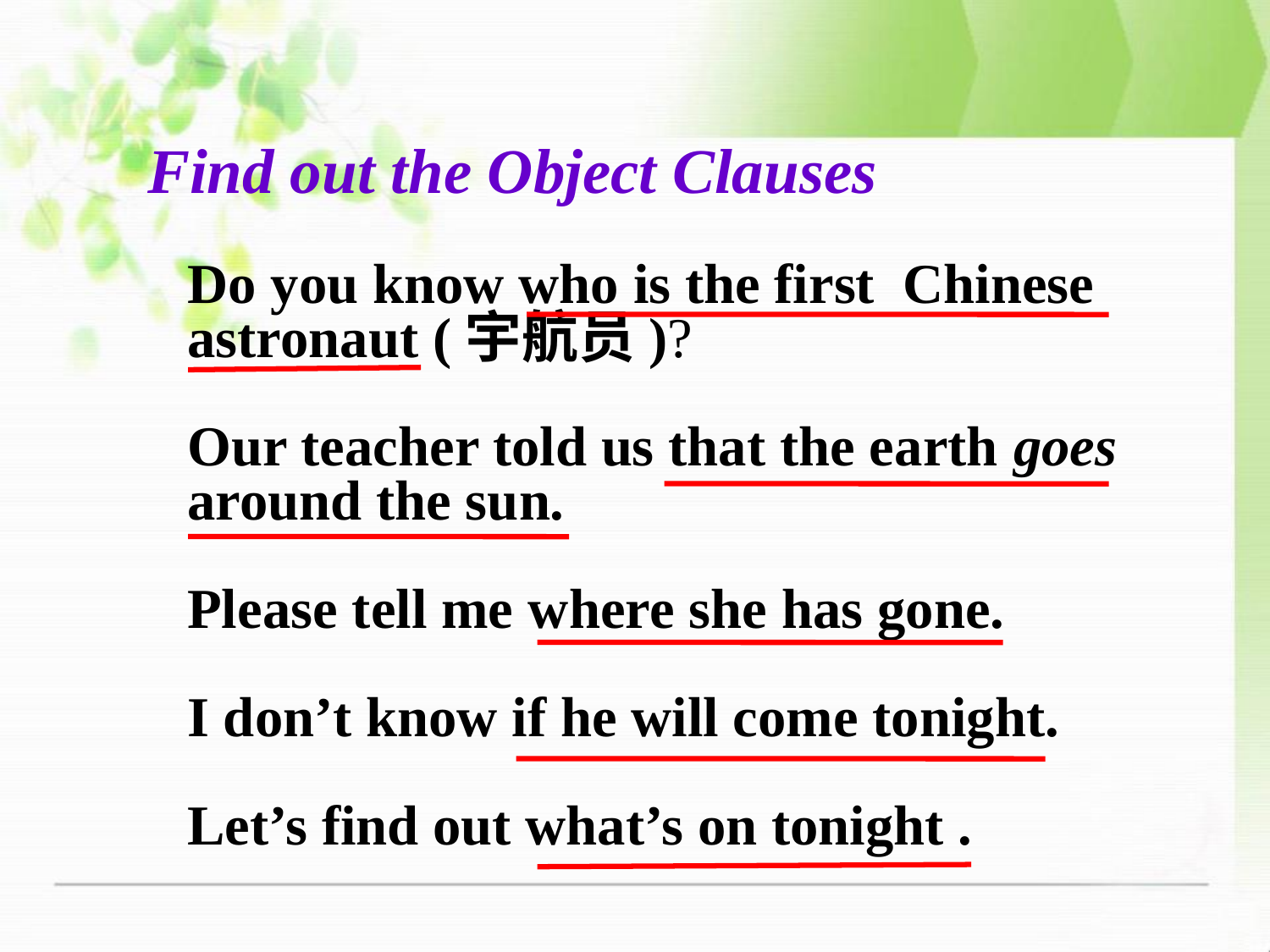

Find out the Object Clauses
Do you know who is the first  Chinese astronaut (宇航员)?

Our teacher told us that the earth goes around the sun.

Please tell me where she has gone.

I don’t know if he will come tonight.

Let’s find out what’s on tonight .